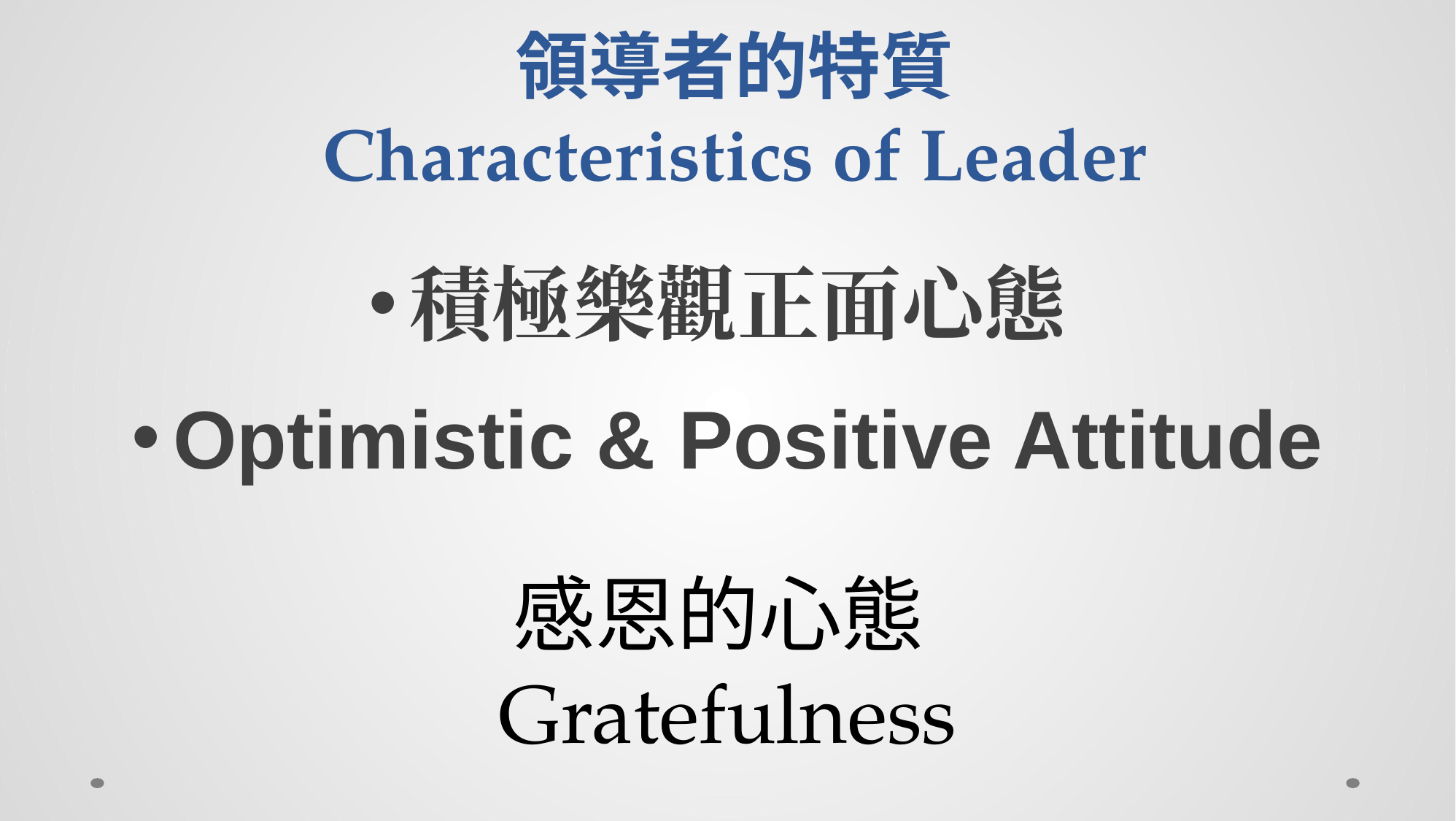

# 領導者的特質 Characteristics of Leader
積極樂觀正面心態
Optimistic & Positive Attitude

感恩的心態
Gratefulness